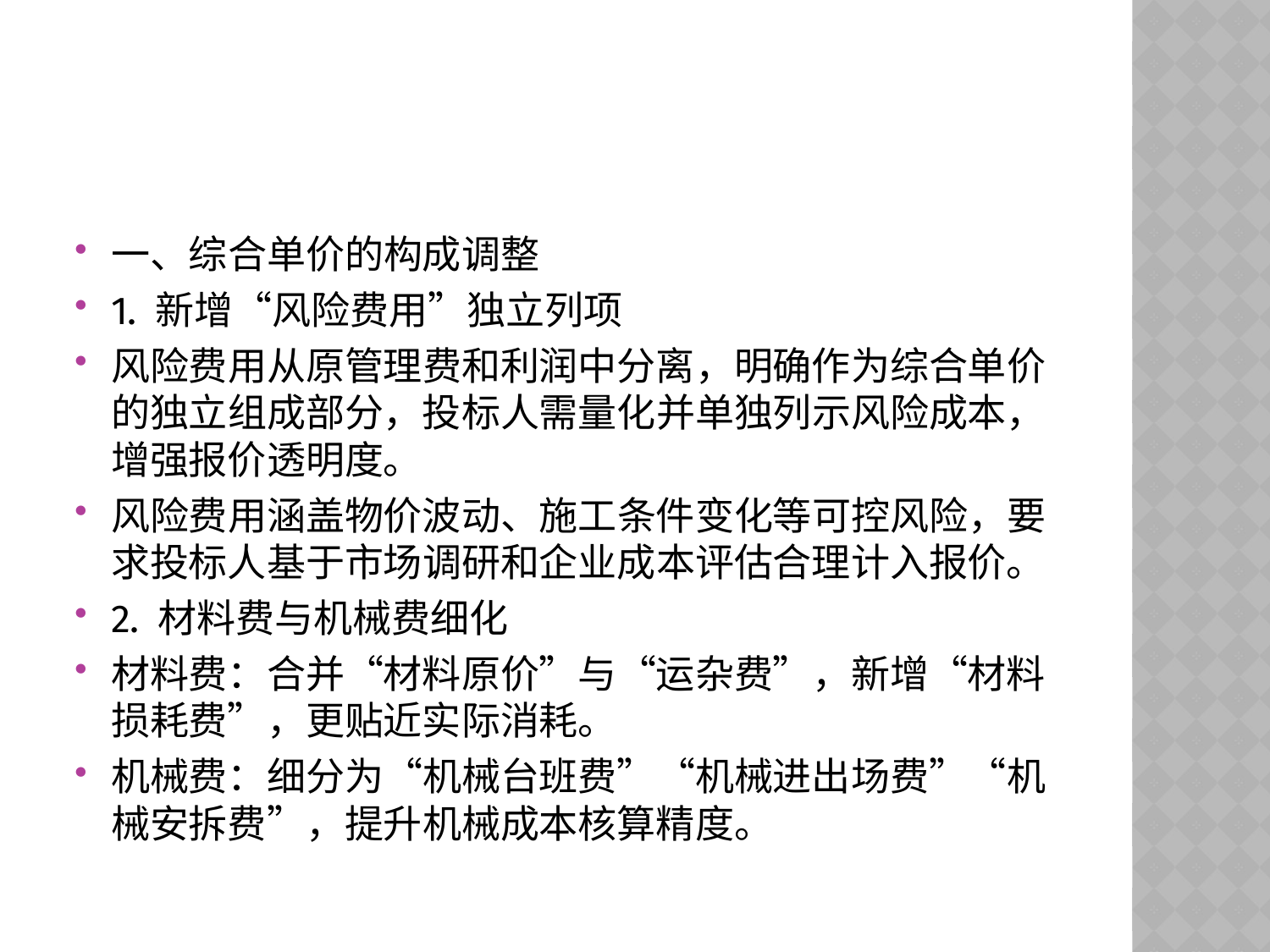

#
一、综合单价的构成调整
1. 新增“风险费用”独立列项
风险费用从原管理费和利润中分离，明确作为综合单价的独立组成部分，投标人需量化并单独列示风险成本，增强报价透明度。
风险费用涵盖物价波动、施工条件变化等可控风险，要求投标人基于市场调研和企业成本评估合理计入报价。
2. 材料费与机械费细化
材料费：合并“材料原价”与“运杂费”，新增“材料损耗费”，更贴近实际消耗。
机械费：细分为“机械台班费”“机械进出场费”“机械安拆费”，提升机械成本核算精度。